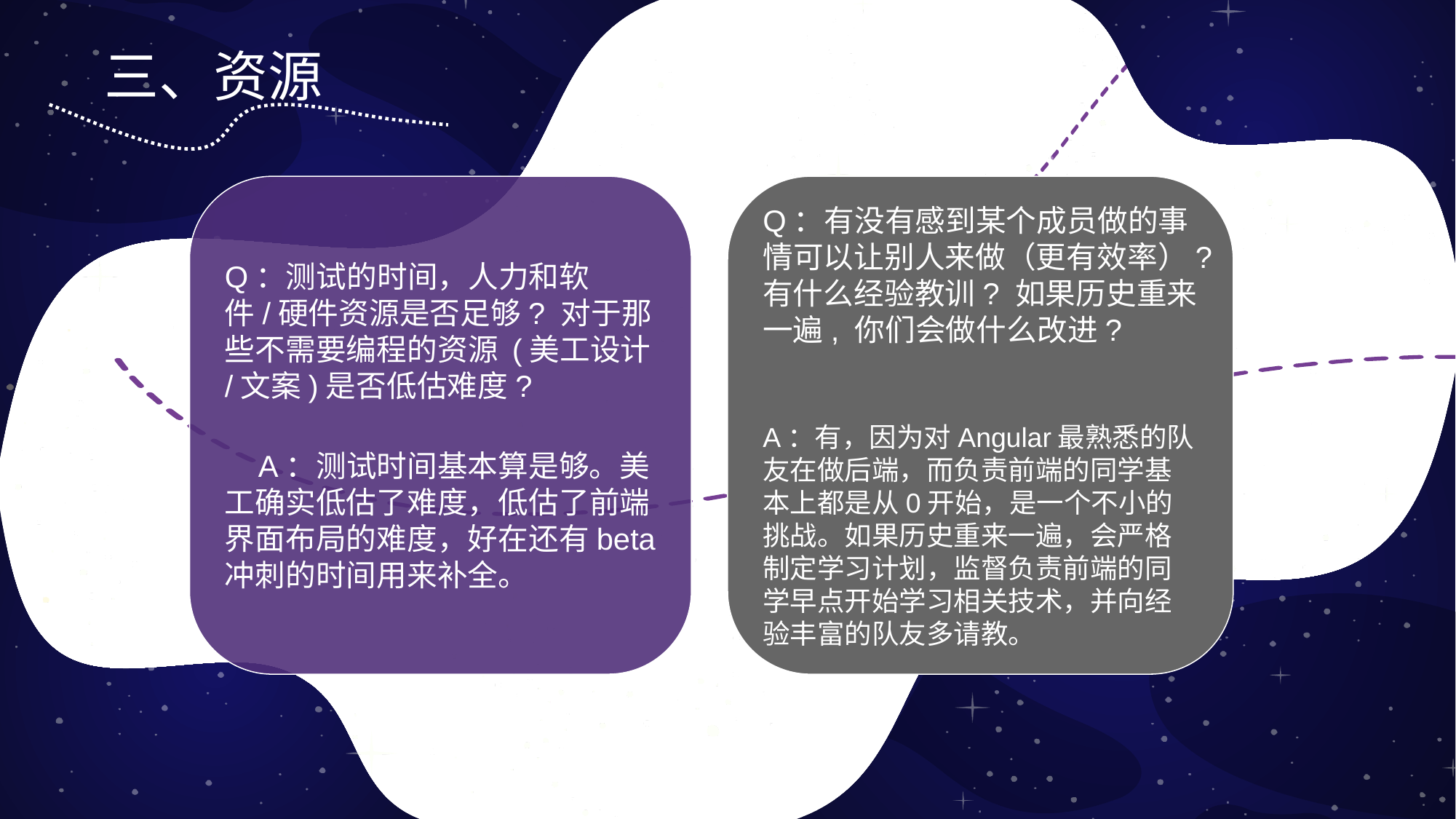

三、资源

Q：测试的时间，人力和软件/硬件资源是否足够? 对于那些不需要编程的资源 (美工设计/文案)是否低估难度?

    A：测试时间基本算是够。美工确实低估了难度，低估了前端界面布局的难度，好在还有beta冲刺的时间用来补全。
Q：有没有感到某个成员做的事情可以让别人来做（更有效率）?有什么经验教训? 如果历史重来一遍, 你们会做什么改进?

A：有，因为对Angular最熟悉的队友在做后端，而负责前端的同学基本上都是从0开始，是一个不小的挑战。如果历史重来一遍，会严格制定学习计划，监督负责前端的同学早点开始学习相关技术，并向经验丰富的队友多请教。